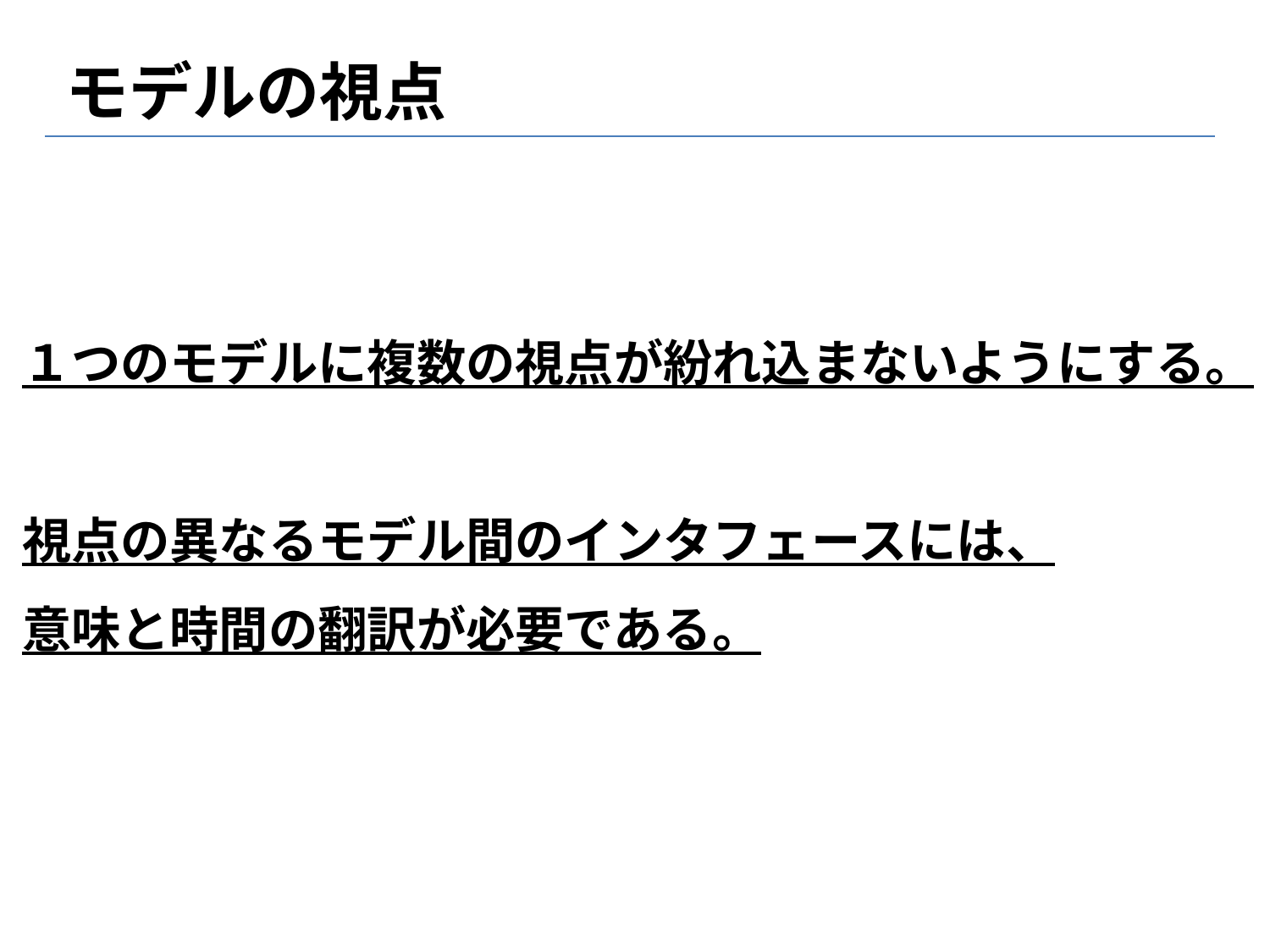

モデルの視点
１つのモデルに複数の視点が紛れ込まないようにする。

視点の異なるモデル間のインタフェースには、
意味と時間の翻訳が必要である。